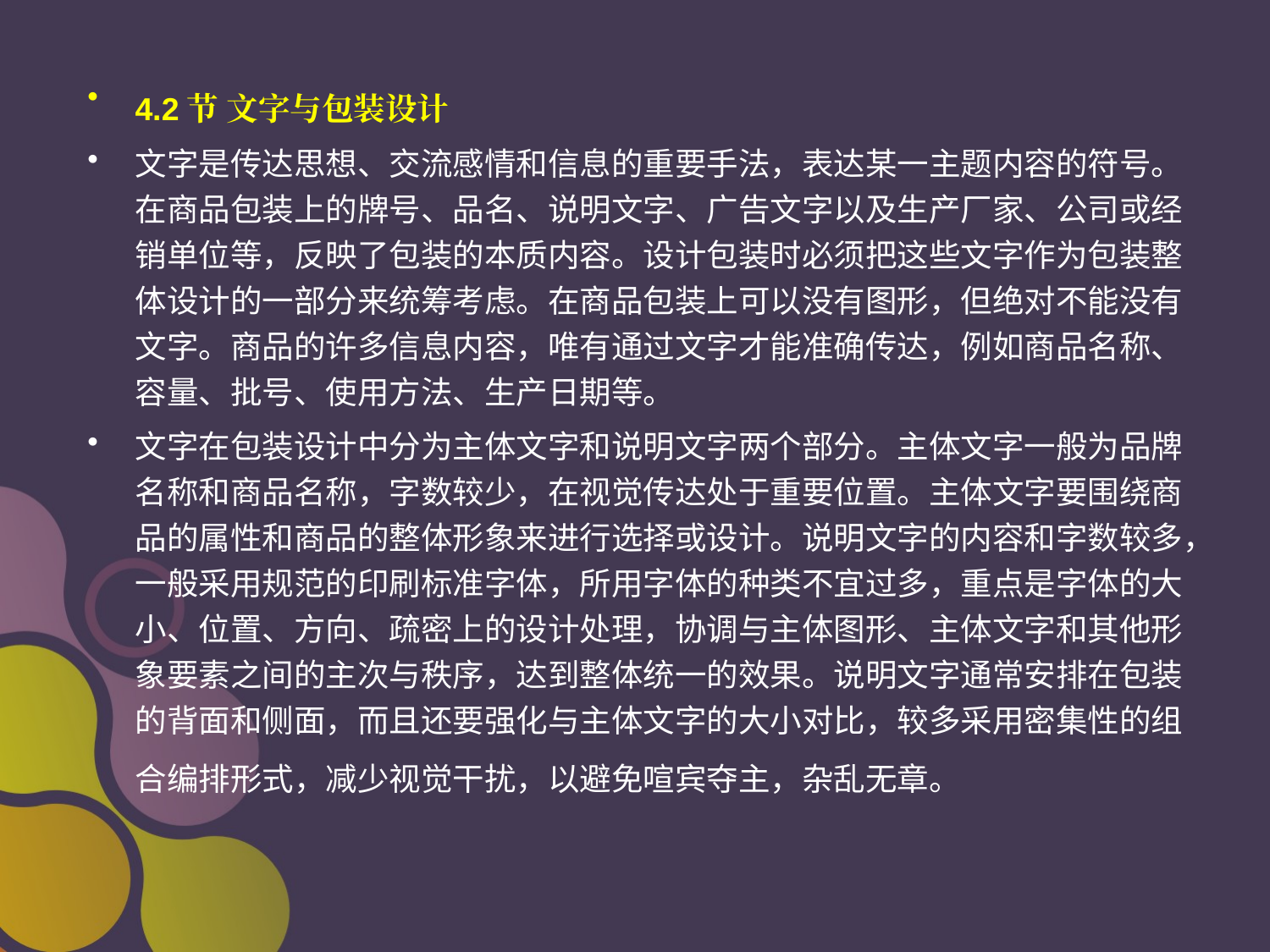

4.2节 文字与包装设计
文字是传达思想、交流感情和信息的重要手法，表达某一主题内容的符号。在商品包装上的牌号、品名、说明文字、广告文字以及生产厂家、公司或经销单位等，反映了包装的本质内容。设计包装时必须把这些文字作为包装整体设计的一部分来统筹考虑。在商品包装上可以没有图形，但绝对不能没有文字。商品的许多信息内容，唯有通过文字才能准确传达，例如商品名称、容量、批号、使用方法、生产日期等。
文字在包装设计中分为主体文字和说明文字两个部分。主体文字一般为品牌名称和商品名称，字数较少，在视觉传达处于重要位置。主体文字要围绕商品的属性和商品的整体形象来进行选择或设计。说明文字的内容和字数较多，一般采用规范的印刷标准字体，所用字体的种类不宜过多，重点是字体的大小、位置、方向、疏密上的设计处理，协调与主体图形、主体文字和其他形象要素之间的主次与秩序，达到整体统一的效果。说明文字通常安排在包装的背面和侧面，而且还要强化与主体文字的大小对比，较多采用密集性的组合编排形式，减少视觉干扰，以避免喧宾夺主，杂乱无章。